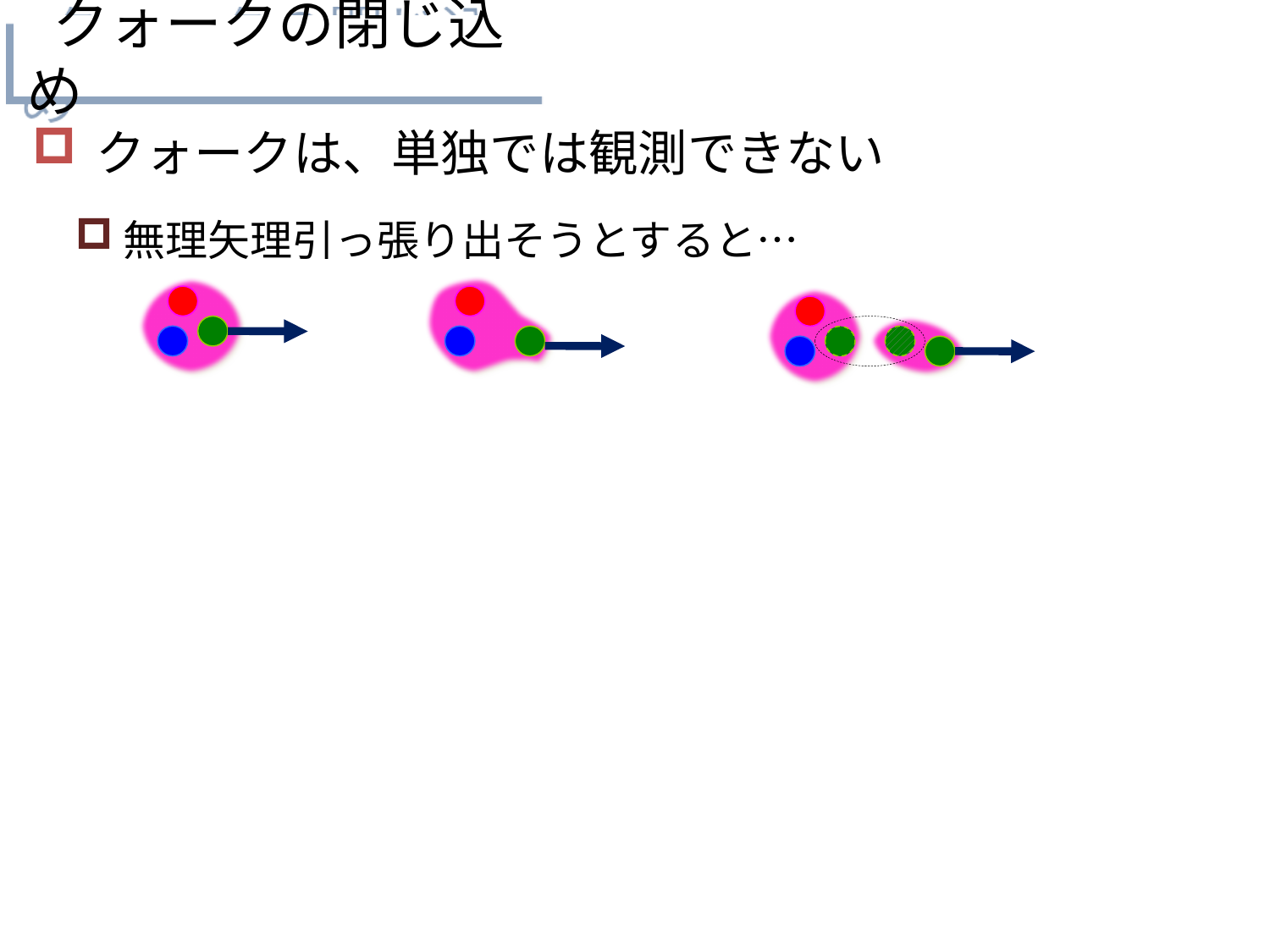

# クォークの閉じ込め
クォークは、単独では観測できない
無理矢理引っ張り出そうとすると…